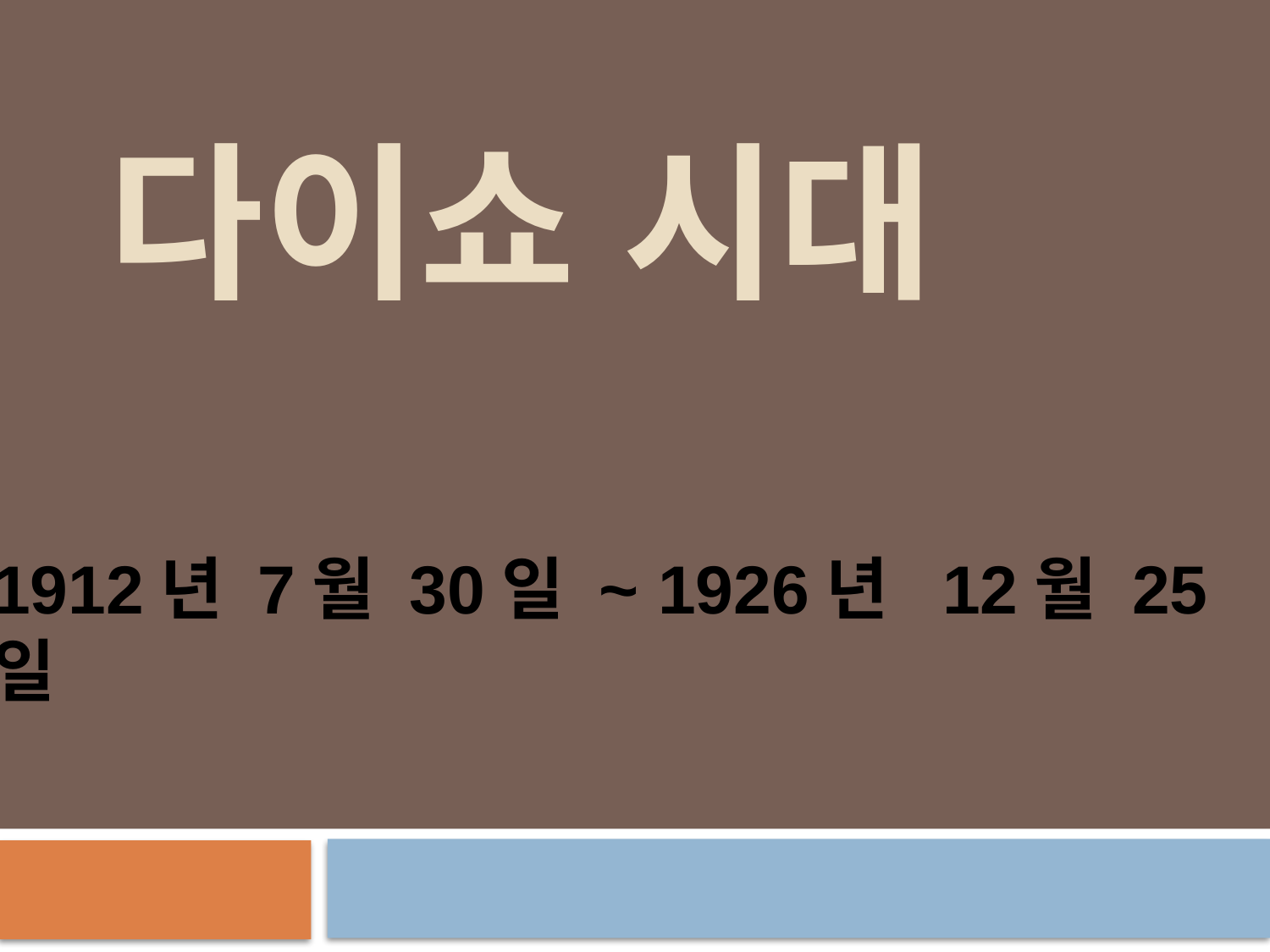

# 다이쇼 시대

1912년 7월 30일 ~ 1926년  12월 25일